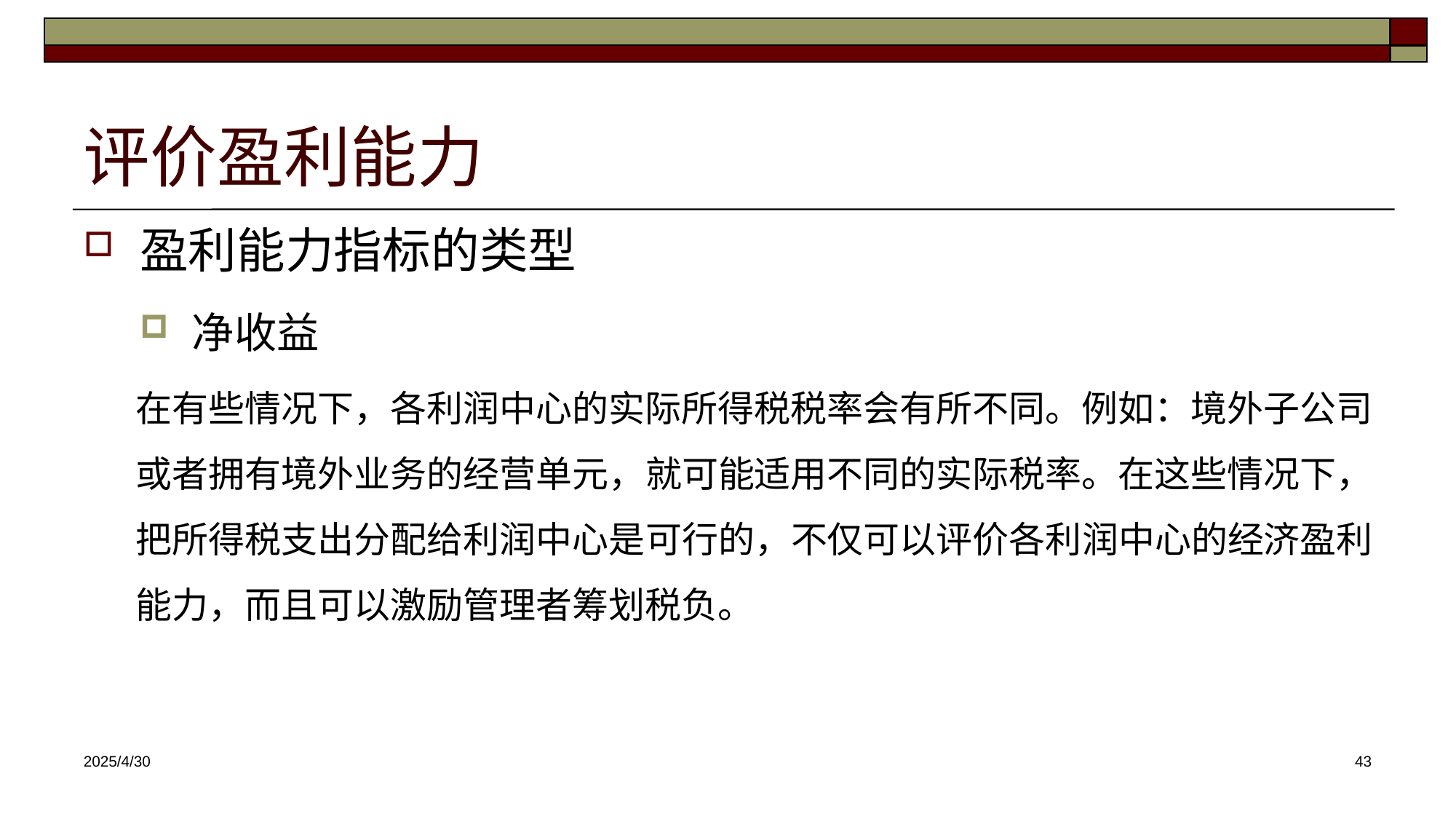

# 评价盈利能力
盈利能力指标的类型
净收益
在有些情况下，各利润中心的实际所得税税率会有所不同。例如：境外子公司或者拥有境外业务的经营单元，就可能适用不同的实际税率。在这些情况下，把所得税支出分配给利润中心是可行的，不仅可以评价各利润中心的经济盈利能力，而且可以激励管理者筹划税负。

2025/4/30
43